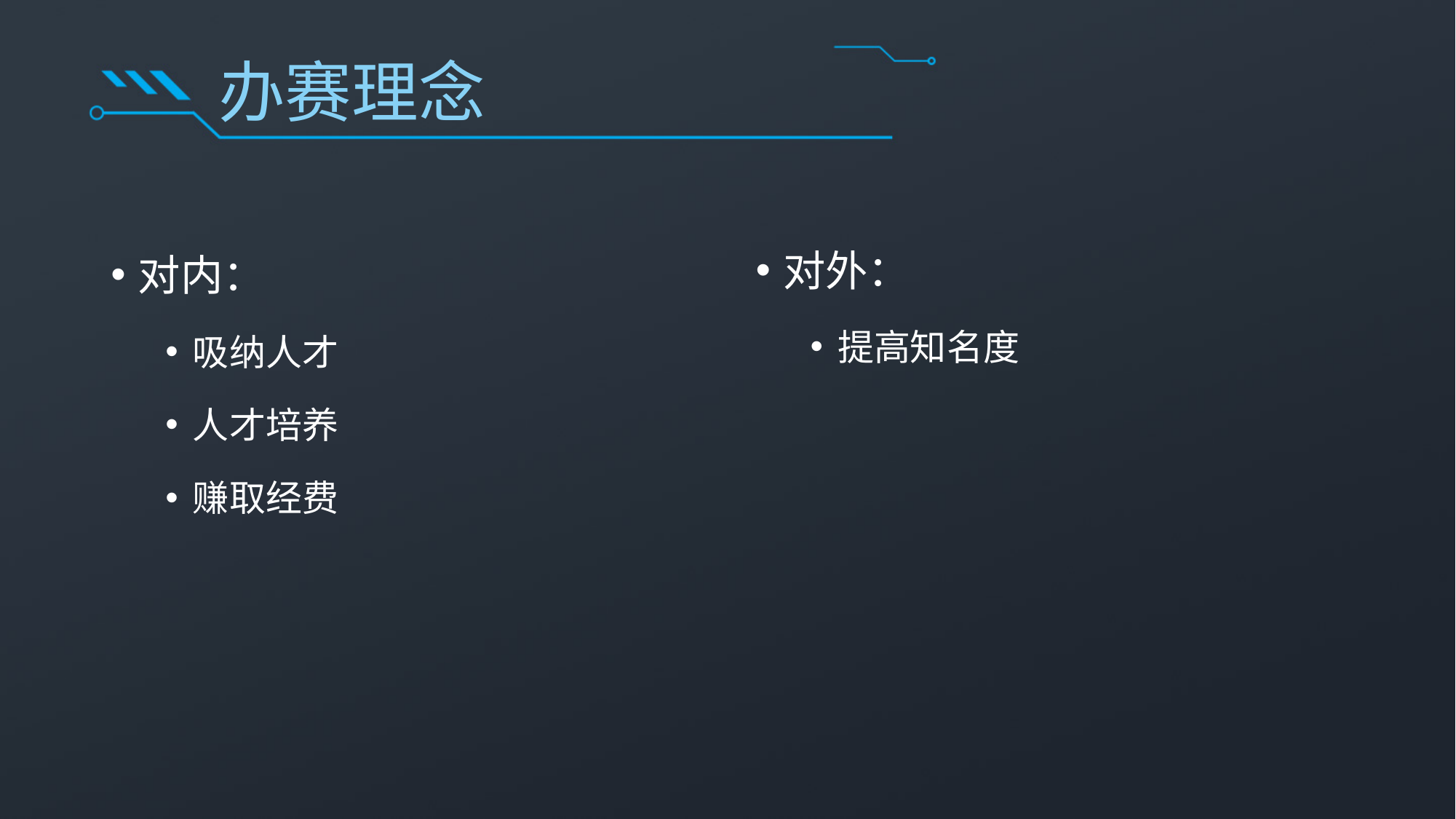

# 办赛理念
对外：
提高知名度
对内：
吸纳人才
人才培养
赚取经费